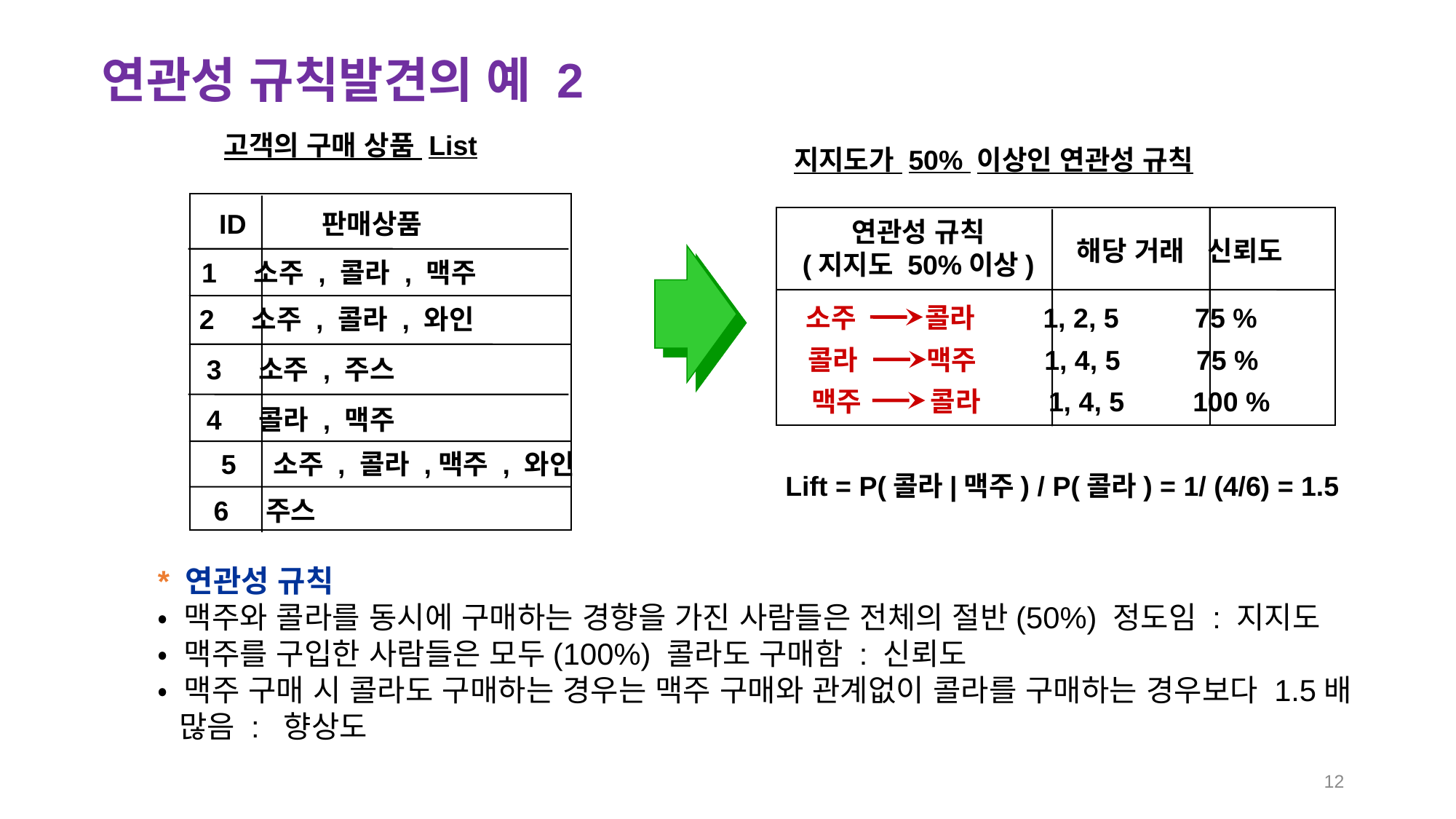

연관성 규칙발견의 예 2
고객의 구매 상품 List

ID         판매상품
 1        소주 , 콜라 ,맥주

 1    소주 , 콜라 , 맥주

 2    소주 , 콜라 , 와인

 3    소주 , 주스

 4    콜라 , 맥주

 5    소주 , 콜라 ,맥주 , 와인

 6    주스
지지도가 50% 이상인 연관성 규칙

연관성 규칙
(지지도 50%이상)

해당 거래   신뢰도

  소주         콜라        1, 2, 5          75 %

  콜라         맥주        1, 4, 5          75 %

  맥주         콜라        1, 4, 5         100 %

Lift = P(콜라|맥주) / P(콜라) = 1/ (4/6) = 1.5
* 연관성 규칙
• 맥주와 콜라를 동시에 구매하는 경향을 가진 사람들은 전체의 절반(50%) 정도임 : 지지도
• 맥주를 구입한 사람들은 모두(100%) 콜라도 구매함 : 신뢰도
• 맥주 구매 시 콜라도 구매하는 경우는 맥주 구매와 관계없이 콜라를 구매하는 경우보다 1.5배 많음 :  향상도
12